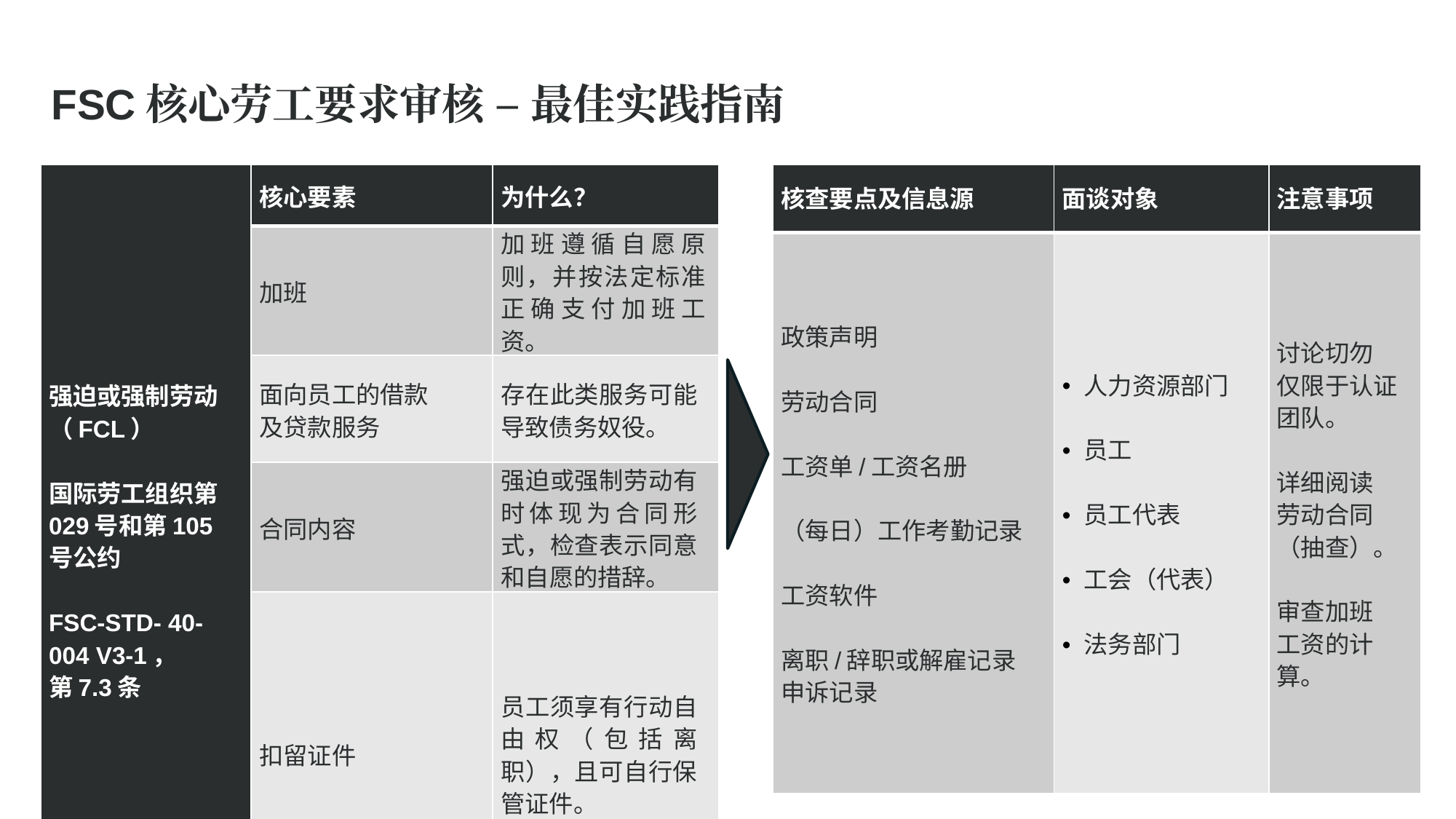

FSC核心劳工要求审核 – 最佳实践指南
| 核查要点及信息源 | 面谈对象 | 注意事项 |
| --- | --- | --- |
| 政策声明 劳动合同 工资单/工资名册 （每日）工作考勤记录 工资软件 离职/辞职或解雇记录 申诉记录 | 人力资源部门 员工 员工代表 工会（代表） 法务部门 | 讨论切勿 仅限于认证团队。 详细阅读 劳动合同（抽查）。 审查加班 工资的计算。 |
| 强迫或强制劳动（FCL） 国际劳工组织第029号和第105号公约 FSC-STD- 40-004 V3-1， 第7.3条 | 核心要素 | 为什么？ |
| --- | --- | --- |
| 强迫或强制劳动（FCL） | 加班 | 加班遵循自愿原则，并按法定标准正确支付加班工资。 |
|  | 面向员工的借款 及贷款服务 | 存在此类服务可能导致债务奴役。 |
|  | 合同内容 | 强迫或强制劳动有时体现为合同形式，检查表示同意和自愿的措辞。 |
|  | 扣留证件 | 员工须享有行动自由权（包括离职），且可自行保管证件。 |